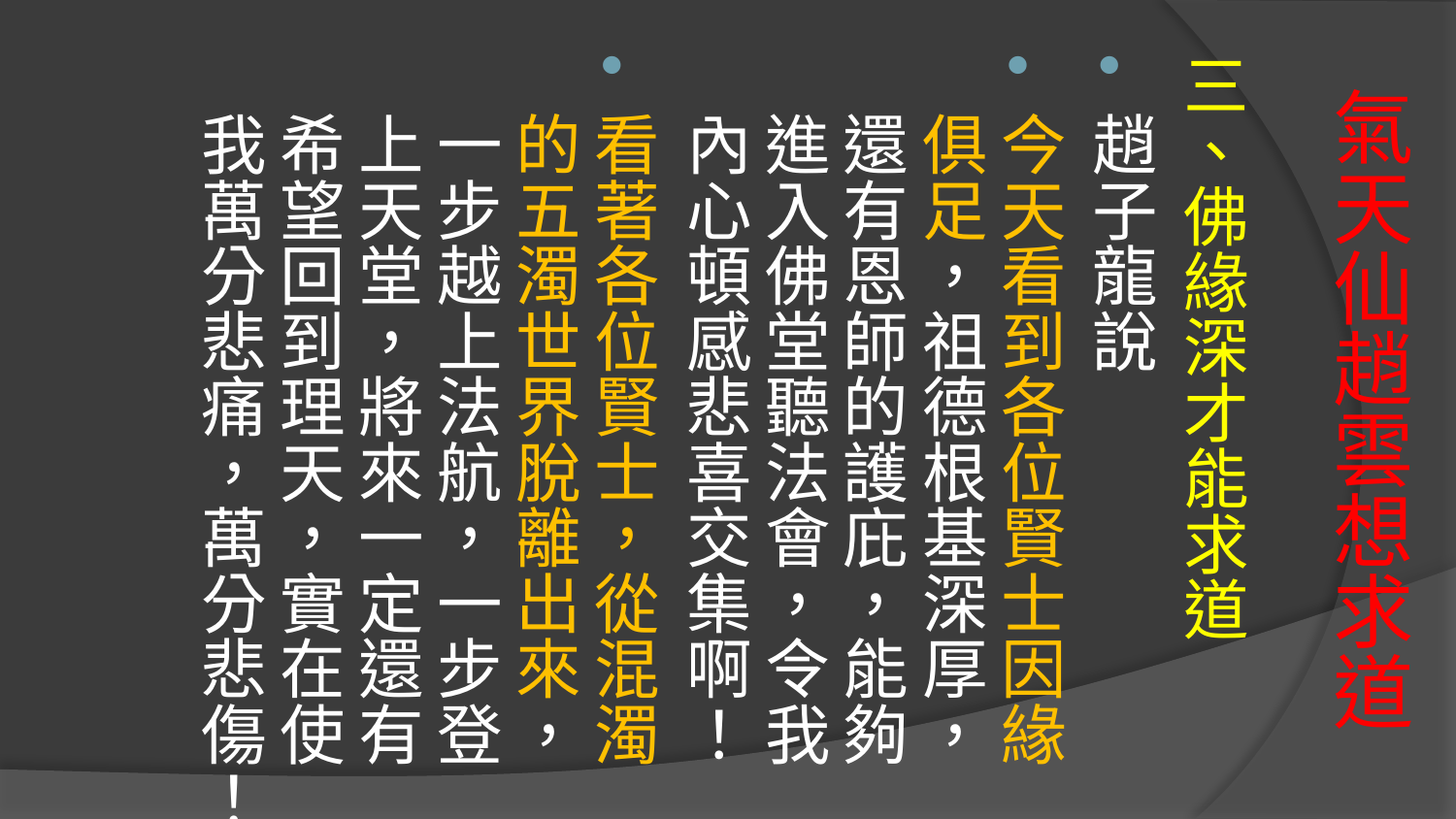

三、佛緣深才能求道
趙子龍說
今天看到各位賢士因緣俱足，祖德根基深厚，還有恩師的護庇，能夠進入佛堂聽法會，令我內心頓感悲喜交集啊！
看著各位賢士，從混濁的五濁世界脫離出來，一步越上法航，一步登上天堂，將來一定還有希望回到理天，實在使我萬分悲痛，萬分悲傷！
# 氣天仙趙雲想求道